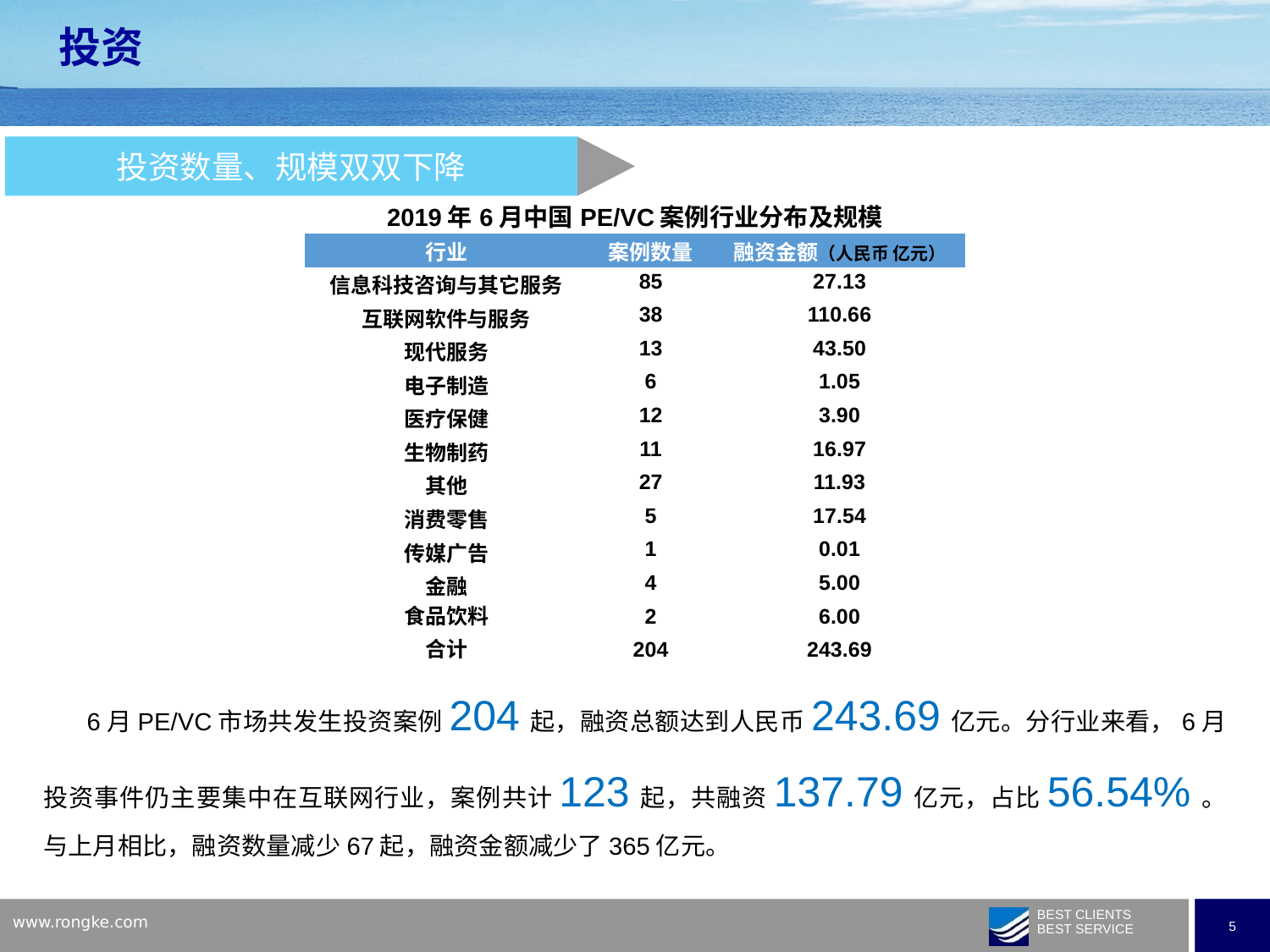

投资
投资数量、规模双双下降

| 2019年6月中国PE/VC案例行业分布及规模 |  |  |
| --- | --- | --- |
| 行业 | 案例数量 | 融资金额（人民币 亿元） |
| 信息科技咨询与其它服务 | 85 | 27.13 |
| 互联网软件与服务 | 38 | 110.66 |
| 现代服务 | 13 | 43.50 |
| 电子制造 | 6 | 1.05 |
| 医疗保健 | 12 | 3.90 |
| 生物制药 | 11 | 16.97 |
| 其他 | 27 | 11.93 |
| 消费零售 | 5 | 17.54 |
| 传媒广告 | 1 | 0.01 |
| 金融 | 4 | 5.00 |
| 食品饮料 | 2 | 6.00 |
| 合计 | 204 | 243.69 |
      6月PE/VC市场共发生投资案例204起，融资总额达到人民币243.69亿元。分行业来看，6月投资事件仍主要集中在互联网行业，案例共计123起，共融资137.79亿元，占比56.54%。与上月相比，融资数量减少67起，融资金额减少了365亿元。